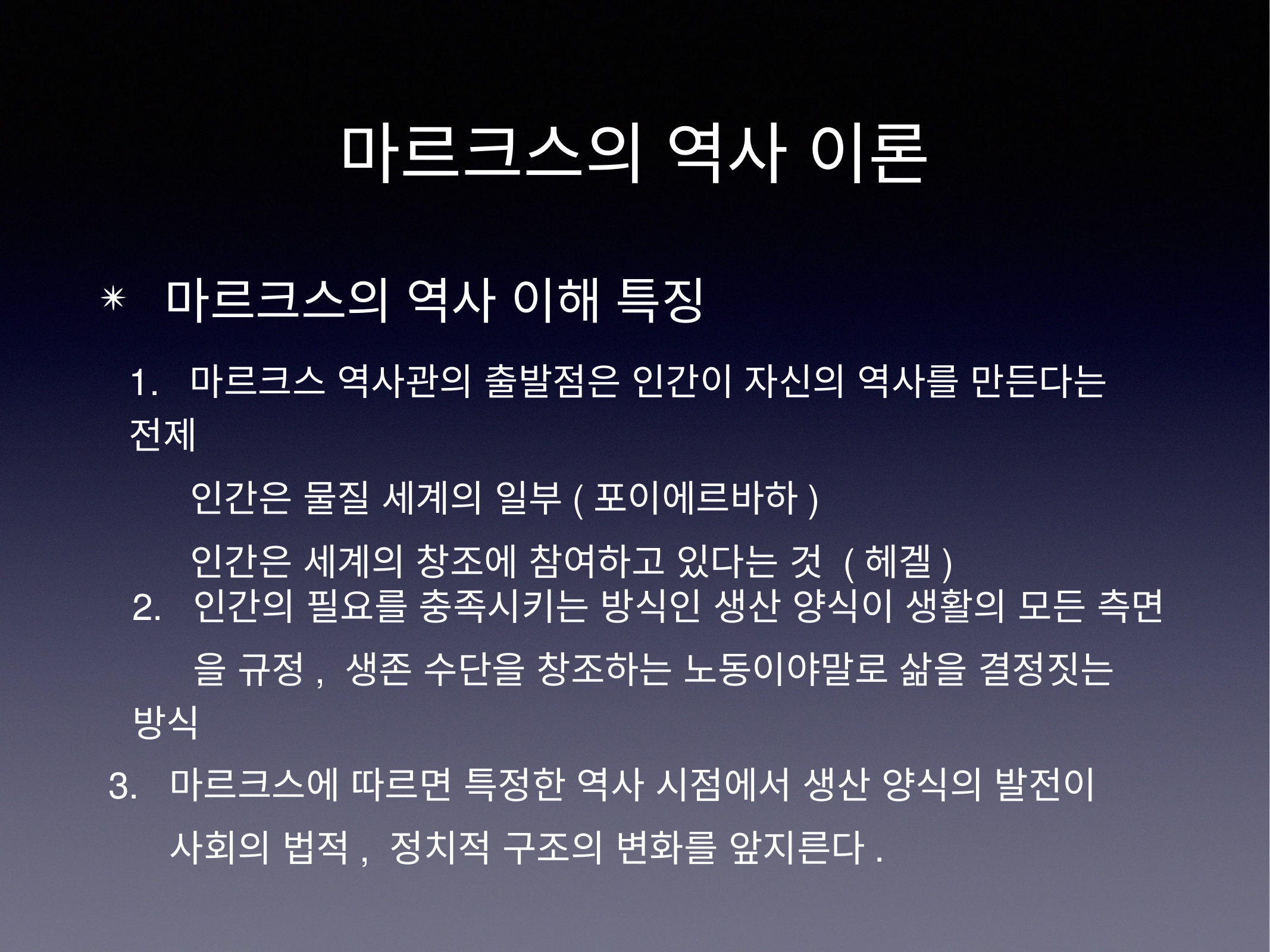

# 마르크스의 역사 이론
  마르크스의 역사 이해 특징
1.  마르크스 역사관의 출발점은 인간이 자신의 역사를 만든다는 전제
     인간은 물질 세계의 일부(포이에르바하)
     인간은 세계의 창조에 참여하고 있다는 것 (헤겔)
2.  인간의 필요를 충족시키는 방식인 생산 양식이 생활의 모든 측면
     을 규정, 생존 수단을 창조하는 노동이야말로 삶을 결정짓는 방식
3.  마르크스에 따르면 특정한 역사 시점에서 생산 양식의 발전이
     사회의 법적, 정치적 구조의 변화를 앞지른다.